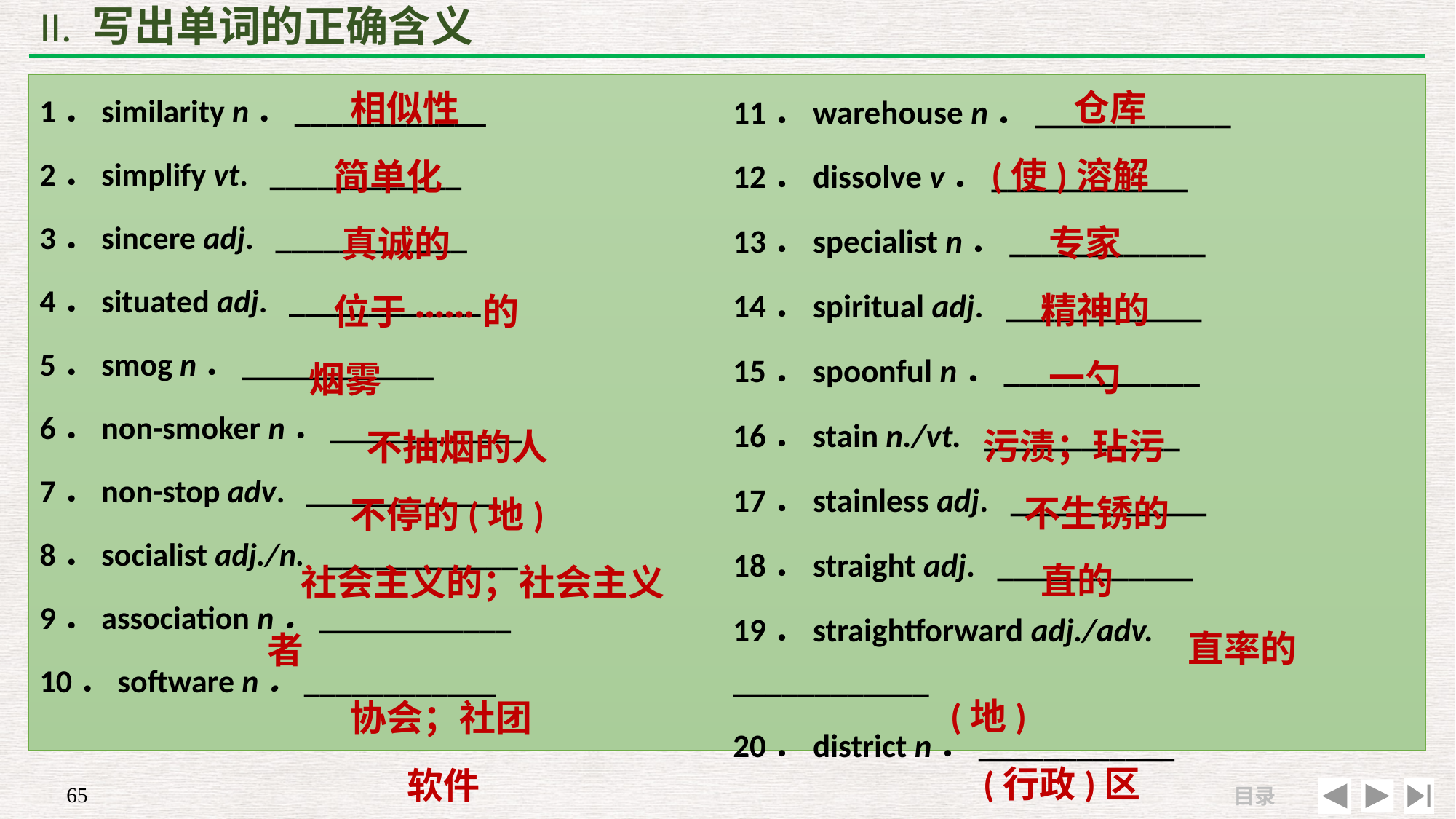

# II. 写出单词的正确含义
              仓库
     (使)溶解
           专家
          精神的
           一勺
   污渍；玷污
        不生锈的
          直的
                            直率的(地)
    (行政)区
         相似性
       简单化
        真诚的
       位于······的
    烟雾
           不抽烟的人
         不停的(地)
   社会主义的；社会主义者
         协会；社团
                软件
1．similarity n．____________
2．simplify vt.   ____________
3．sincere adj.   ____________
4．situated adj.   ____________
5．smog n．____________
6．non-smoker n．____________
7．non-stop adv.   ____________
8．socialist adj./n.   ____________
9．association n．____________
10．software n．____________
11．warehouse n．____________
12．dissolve v．____________
13．specialist n．____________
14．spiritual adj.   ____________
15．spoonful n．____________
16．stain n./vt.   ____________
17．stainless adj.   ____________
18．straight adj.   ____________
19．straightforward adj./adv.   ____________
20．district n．____________